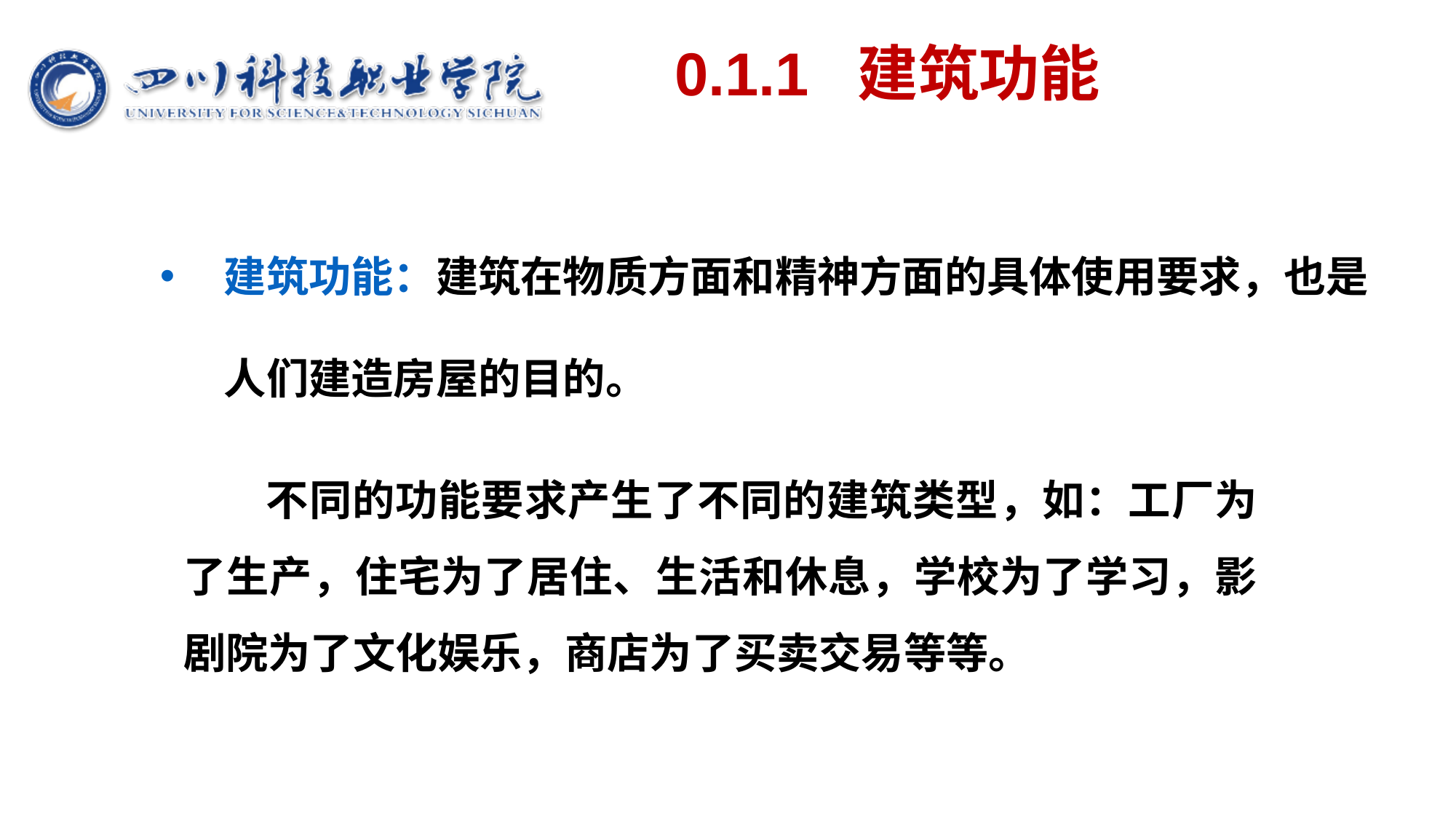

# 0.1.1  建筑功能
建筑功能：建筑在物质方面和精神方面的具体使用要求，也是人们建造房屋的目的。
       不同的功能要求产生了不同的建筑类型，如：工厂为了生产，住宅为了居住、生活和休息，学校为了学习，影剧院为了文化娱乐，商店为了买卖交易等等。